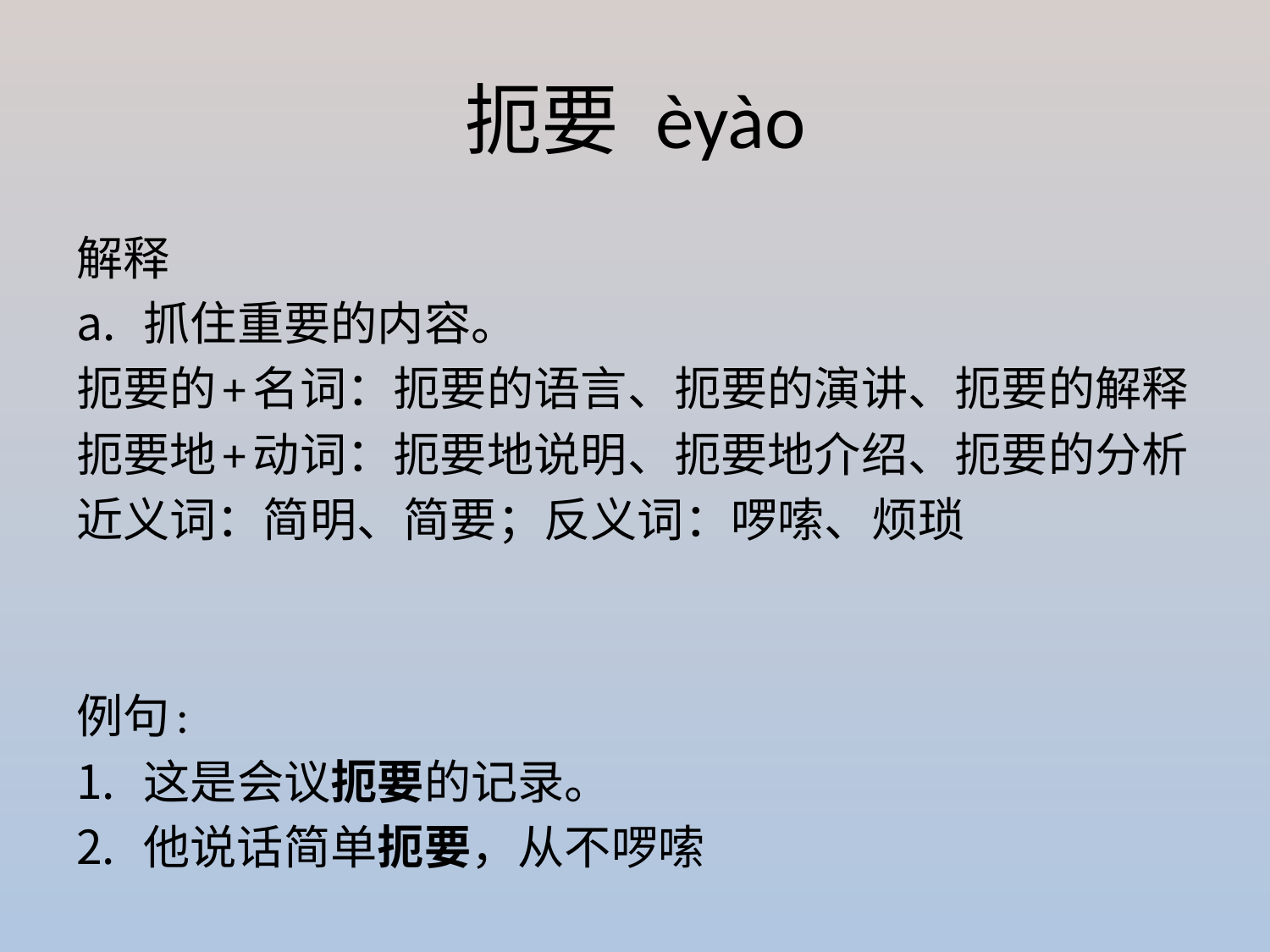

# 扼要 èyào
解释
抓住重要的内容。
扼要的+名词：扼要的语言、扼要的演讲、扼要的解释
扼要地+动词：扼要地说明、扼要地介绍、扼要的分析
近义词：简明、简要；反义词：啰嗦、烦琐

例句:
这是会议扼要的记录。
他说话简单扼要，从不啰嗦